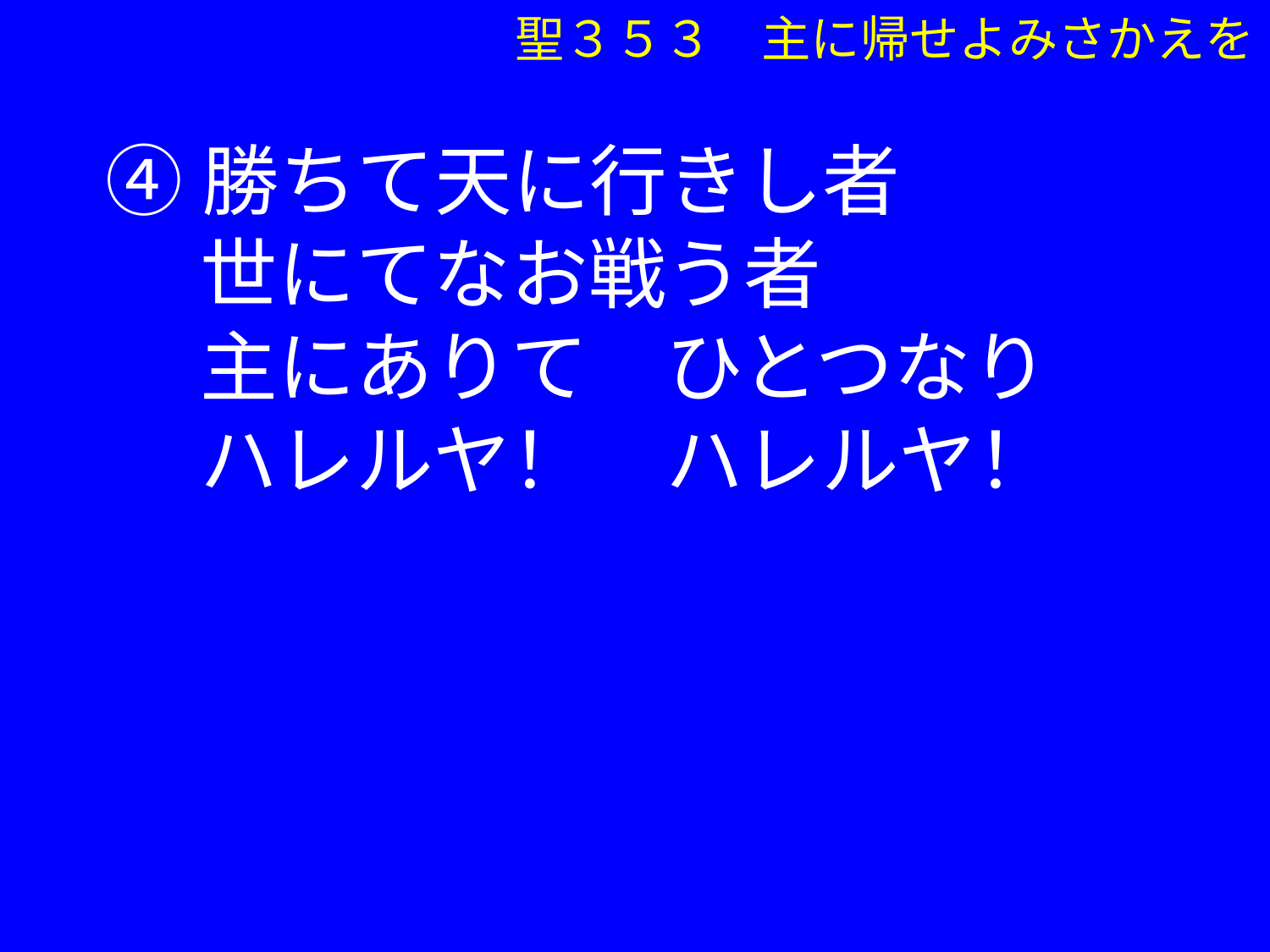

聖３５３　主に帰せよみさかえを
④勝ちて天に行きし者
　 世にてなお戦う者
　 主にありて　ひとつなり
　 ハレルヤ！　ハレルヤ！